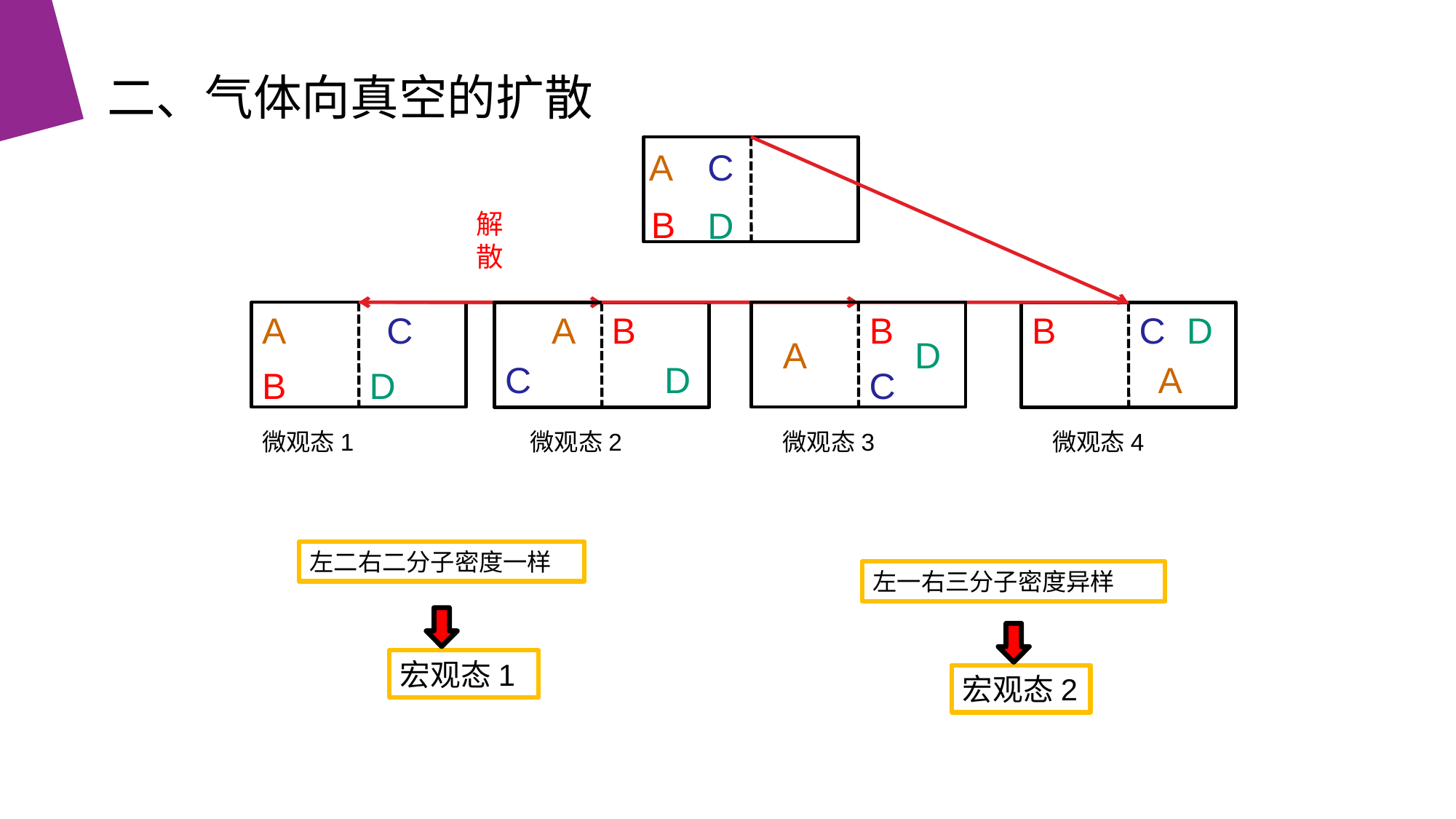

二、气体向真空的扩散

A
C
B
D
解散
B

A
D
C
A
B

C
D

A
C
B
D

B
C
D
A
微观态2
微观态3
微观态4
微观态1
左二右二分子密度一样
左一右三分子密度异样

宏观态1
宏观态2